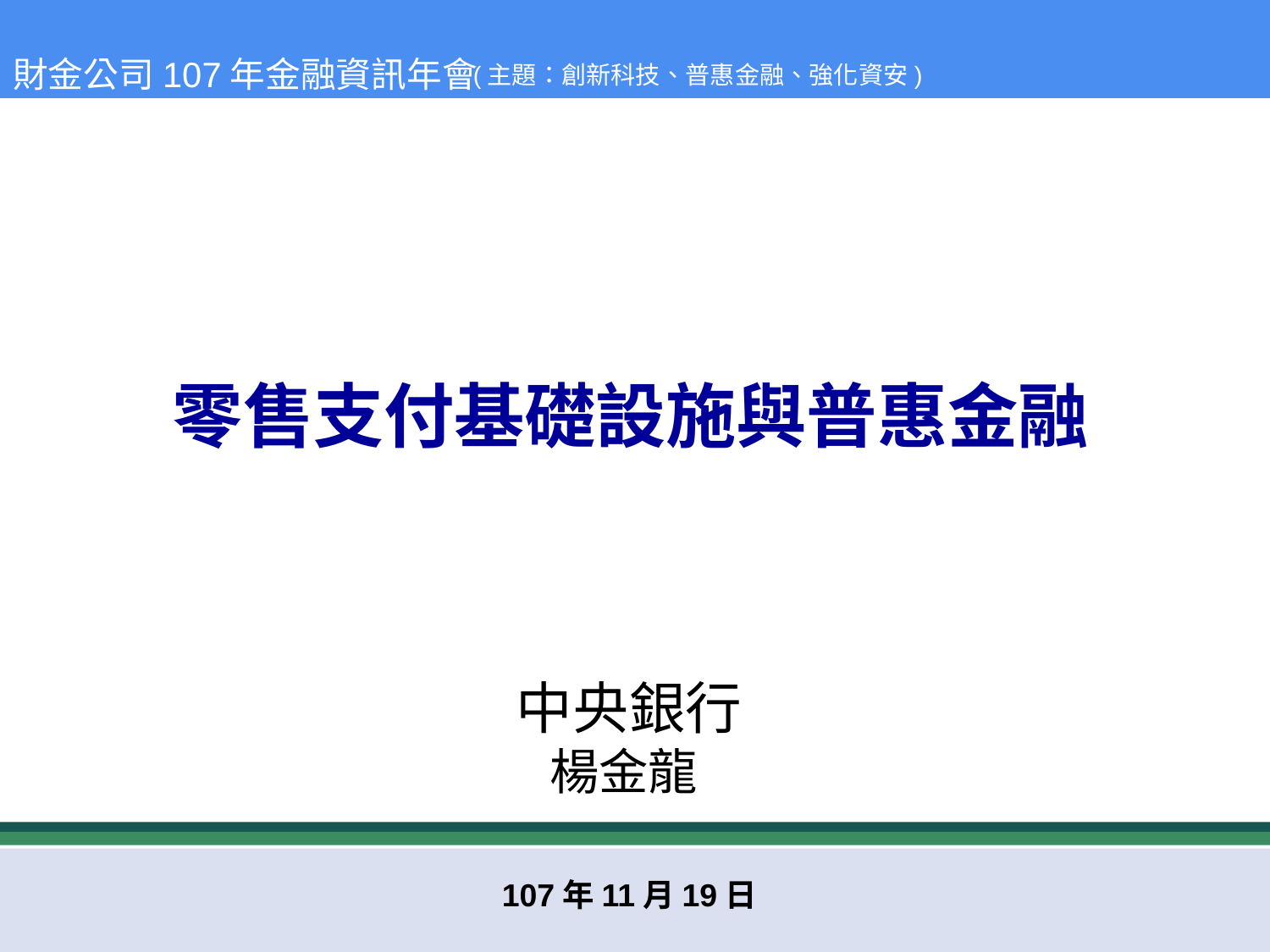

財金公司107年金融資訊年會
(主題：創新科技、普惠金融、強化資安)
# 零售支付基礎設施與普惠金融
中央銀行
楊金龍
107年11月19日